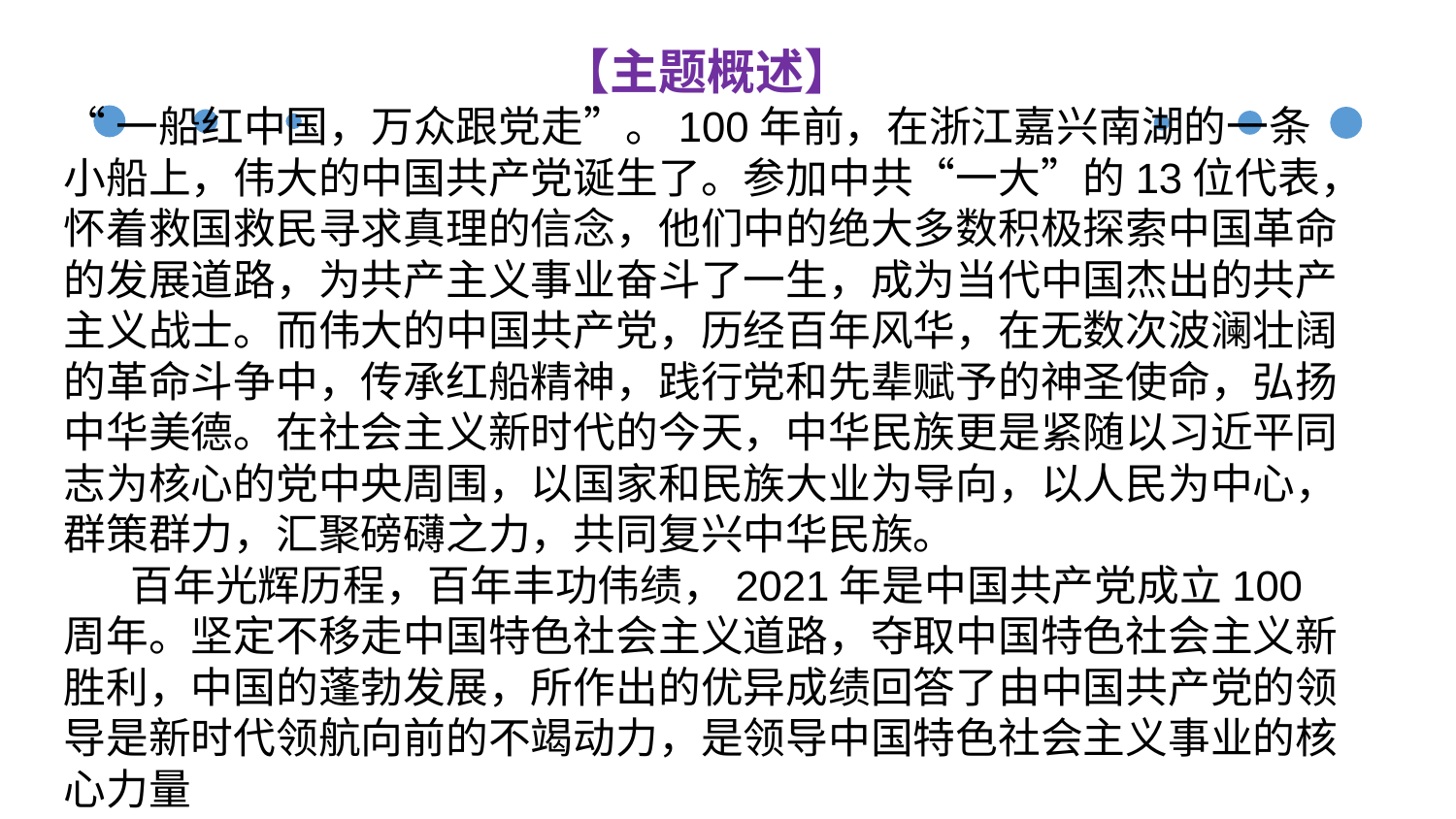

【主题概述】
“一船红中国，万众跟党走”。100年前，在浙江嘉兴南湖的一条小船上，伟大的中国共产党诞生了。参加中共“一大”的13位代表，怀着救国救民寻求真理的信念，他们中的绝大多数积极探索中国革命的发展道路，为共产主义事业奋斗了一生，成为当代中国杰出的共产主义战士。而伟大的中国共产党，历经百年风华，在无数次波澜壮阔的革命斗争中，传承红船精神，践行党和先辈赋予的神圣使命，弘扬中华美德。在社会主义新时代的今天，中华民族更是紧随以习近平同志为核心的党中央周围，以国家和民族大业为导向，以人民为中心，群策群力，汇聚磅礴之力，共同复兴中华民族。
      百年光辉历程，百年丰功伟绩，2021年是中国共产党成立100周年。坚定不移走中国特色社会主义道路，夺取中国特色社会主义新胜利，中国的蓬勃发展，所作出的优异成绩回答了由中国共产党的领导是新时代领航向前的不竭动力，是领导中国特色社会主义事业的核心力量